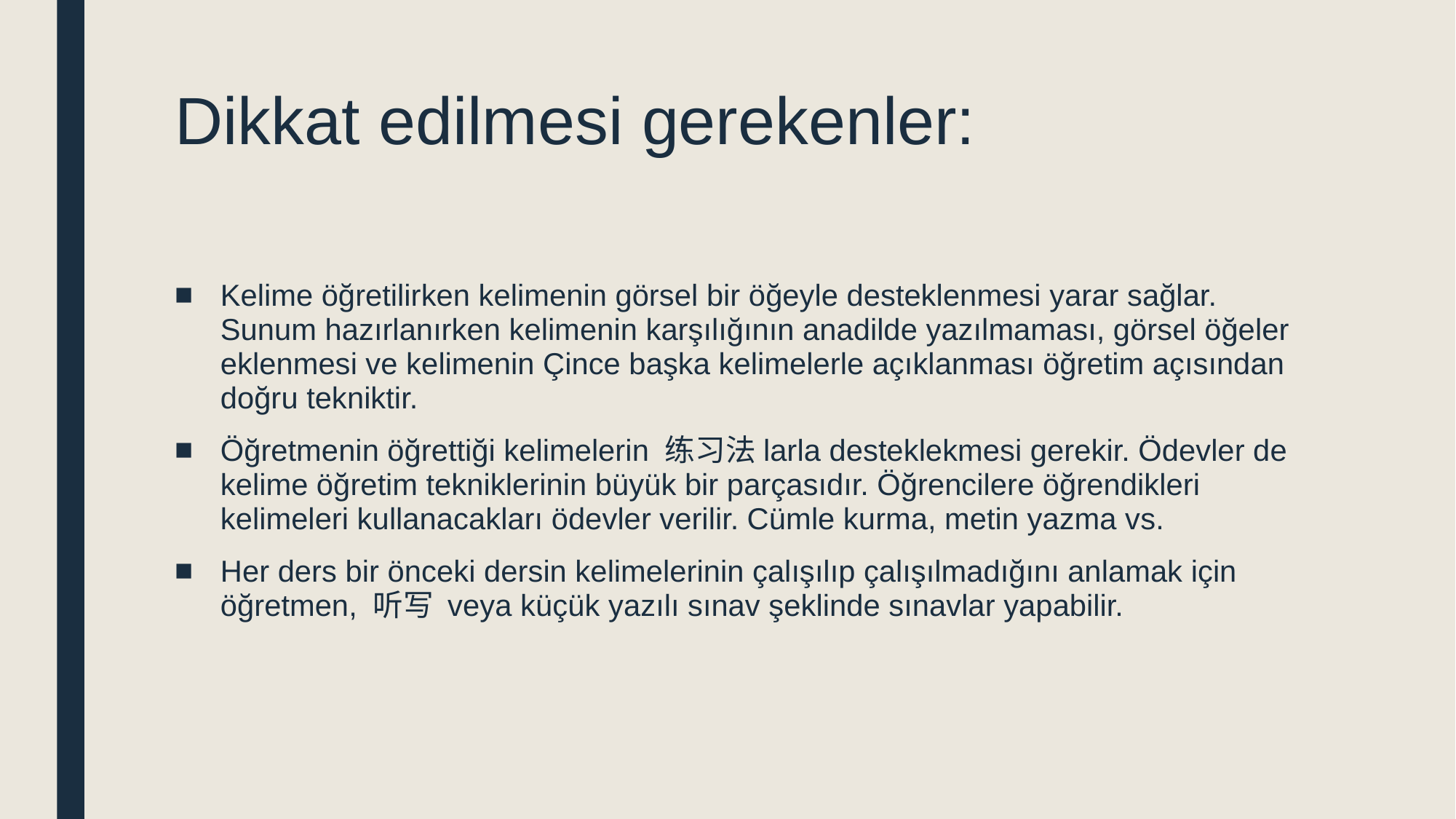

# Dikkat edilmesi gerekenler:
Kelime öğretilirken kelimenin görsel bir öğeyle desteklenmesi yarar sağlar. Sunum hazırlanırken kelimenin karşılığının anadilde yazılmaması, görsel öğeler eklenmesi ve kelimenin Çince başka kelimelerle açıklanması öğretim açısından doğru tekniktir.
Öğretmenin öğrettiği kelimelerin 练习法larla desteklekmesi gerekir. Ödevler de kelime öğretim tekniklerinin büyük bir parçasıdır. Öğrencilere öğrendikleri kelimeleri kullanacakları ödevler verilir. Cümle kurma, metin yazma vs.
Her ders bir önceki dersin kelimelerinin çalışılıp çalışılmadığını anlamak için öğretmen, 听写 veya küçük yazılı sınav şeklinde sınavlar yapabilir.